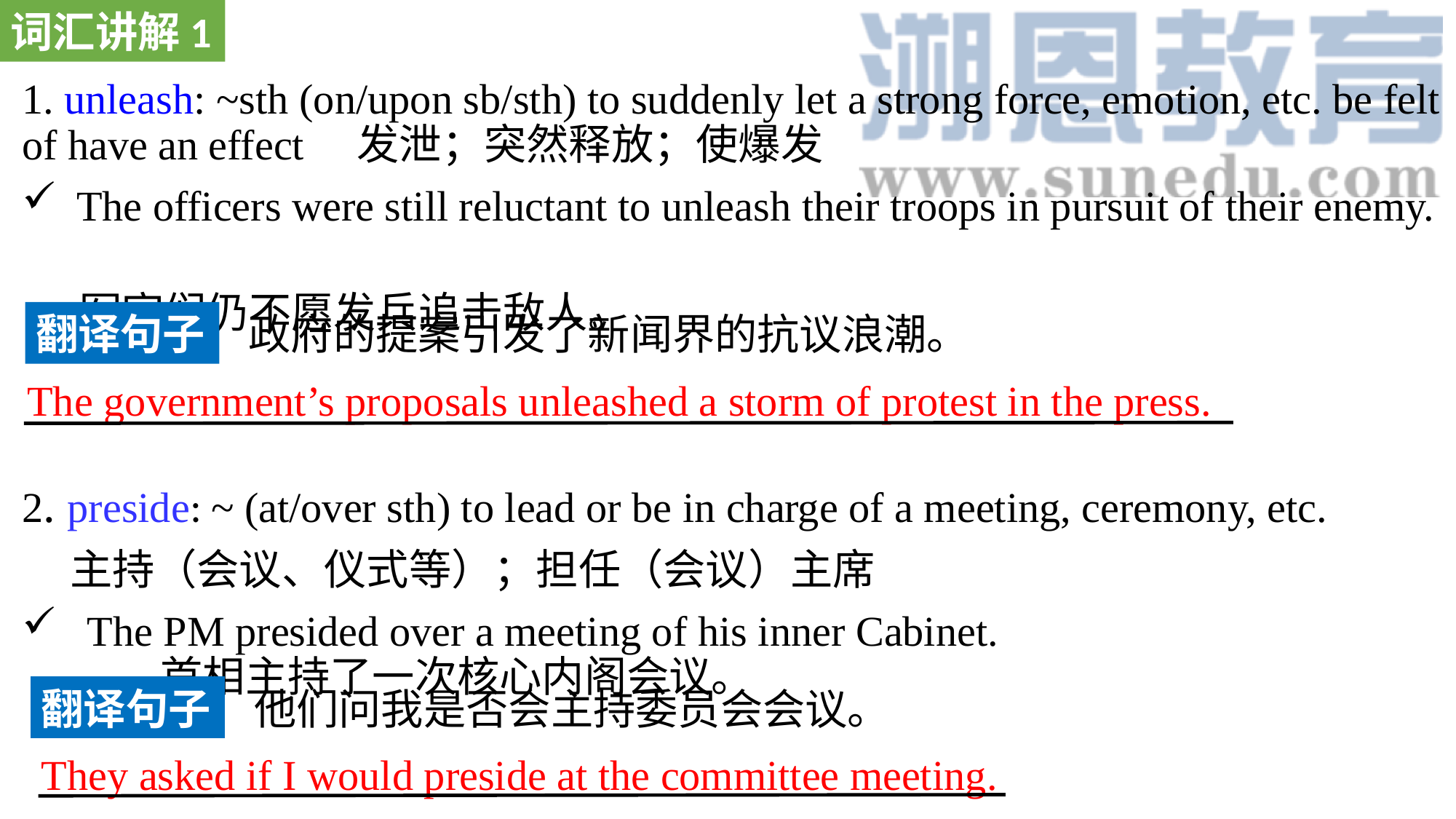

词汇讲解1
1. unleash: ~sth (on/upon sb/sth) to suddenly let a strong force, emotion, etc. be felt of have an effect    发泄；突然释放；使爆发
The officers were still reluctant to unleash their troops in pursuit of their enemy.
     军官们仍不愿发兵追击敌人。

2. preside: ~ (at/over sth) to lead or be in charge of a meeting, ceremony, etc.
    主持（会议、仪式等）；担任（会议）主席
 The PM presided over a meeting of his inner Cabinet.                                                  首相主持了一次核心内阁会议。
翻译句子
政府的提案引发了新闻界的抗议浪潮。
The government’s proposals unleashed a storm of protest in the press.
翻译句子
他们问我是否会主持委员会会议。
They asked if I would preside at the committee meeting.